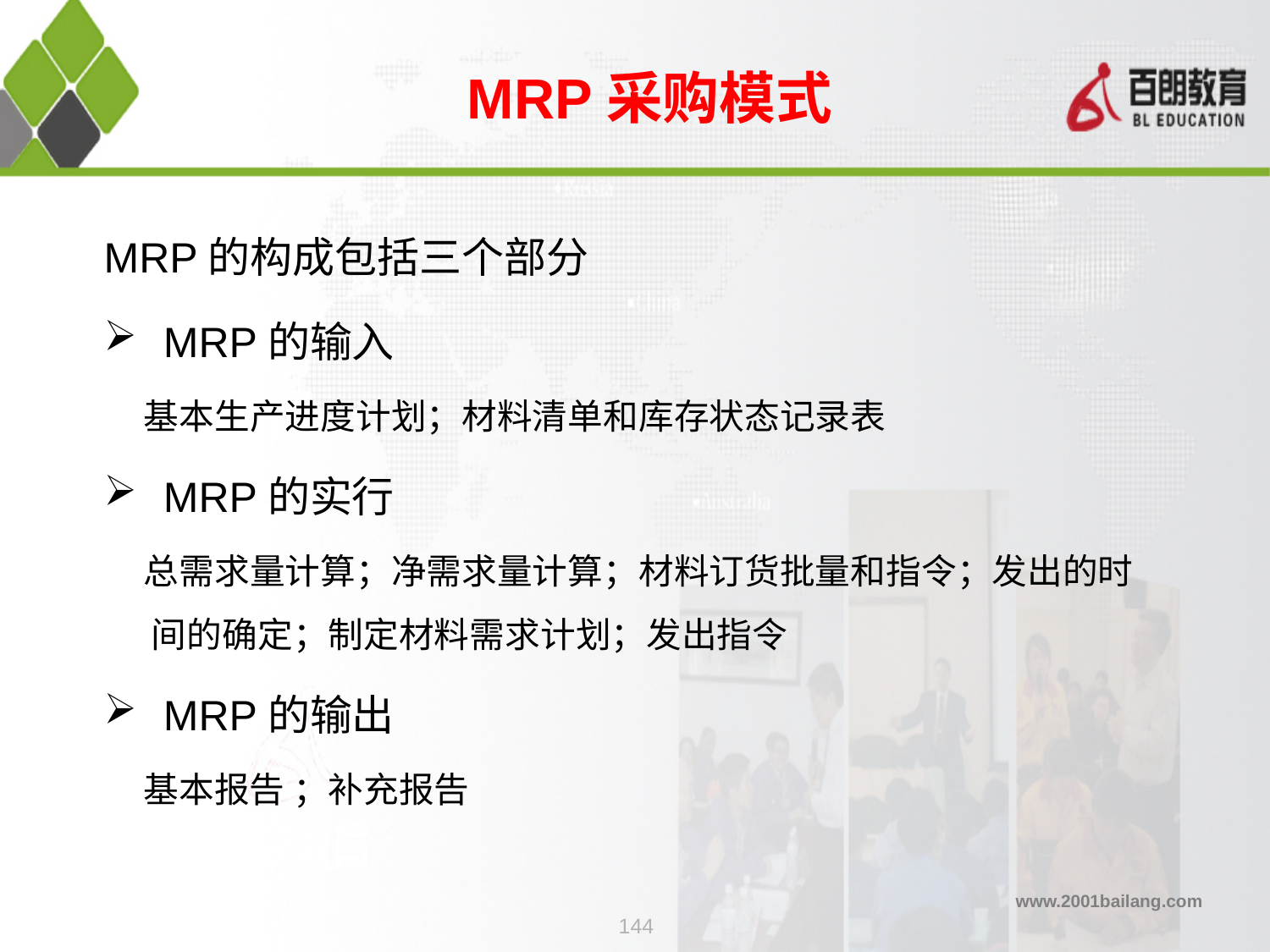

MRP采购模式
MRP的构成包括三个部分
 MRP的输入
    基本生产进度计划；材料清单和库存状态记录表
 MRP的实行
    总需求量计算；净需求量计算；材料订货批量和指令；发出的时间的确定；制定材料需求计划；发出指令
 MRP的输出
    基本报告 ；补充报告
144